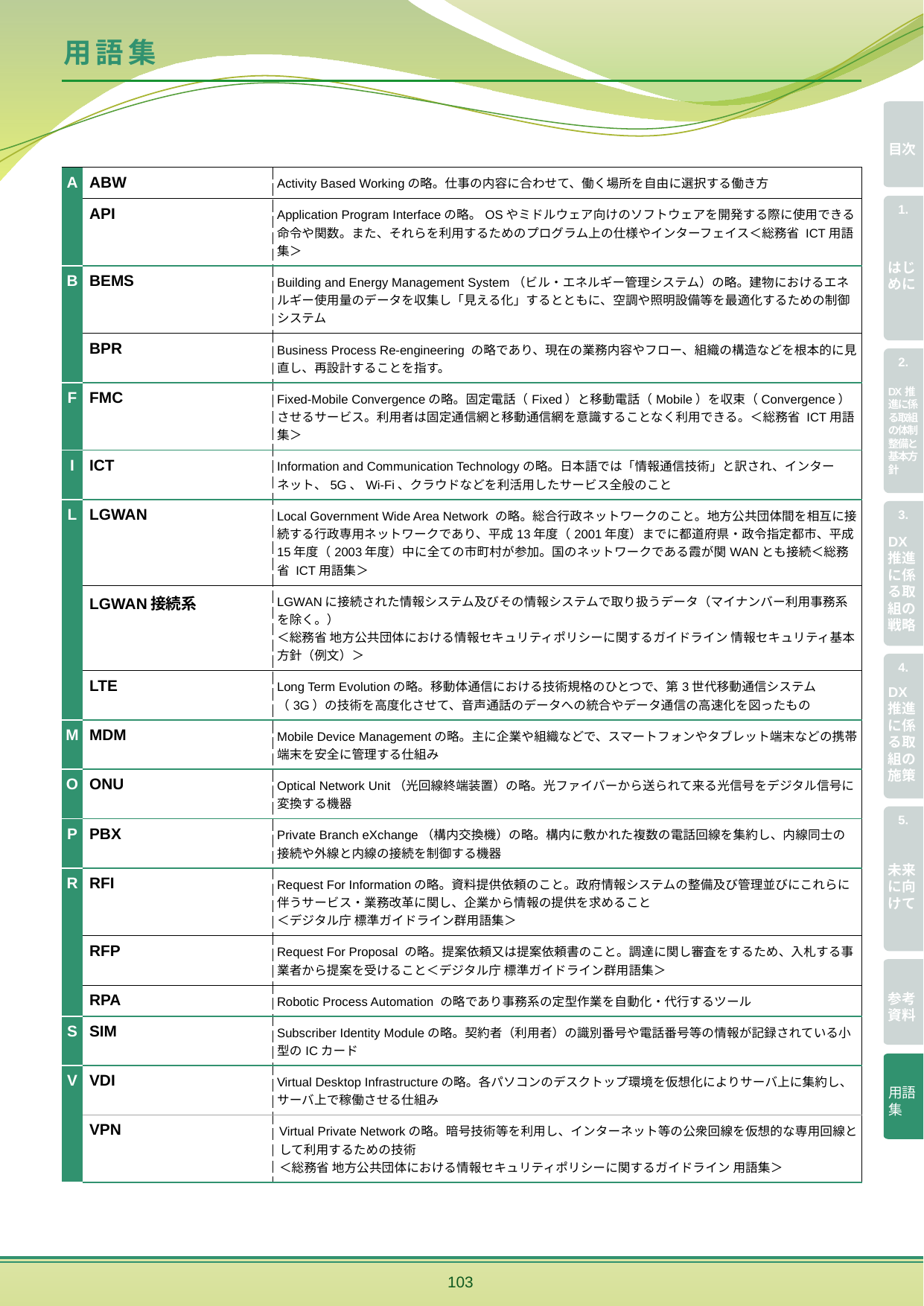

# 用語集
| A | ABW | Activity Based Workingの略。仕事の内容に合わせて、働く場所を自由に選択する働き方 |
| --- | --- | --- |
|  | API | Application Program Interfaceの略。OSやミドルウェア向けのソフトウェアを開発する際に使用できる命令や関数。また、それらを利用するためのプログラム上の仕様やインターフェイス＜総務省 ICT用語集＞ |
| B | BEMS | Building and Energy Management System（ビル・エネルギー管理システム）の略。建物におけるエネルギー使用量のデータを収集し「見える化」するとともに、空調や照明設備等を最適化するための制御システム |
|  | BPR | Business Process Re-engineering の略であり、現在の業務内容やフロー、組織の構造などを根本的に見直し、再設計することを指す。 |
| F | FMC | Fixed-Mobile Convergenceの略。固定電話（Fixed）と移動電話（Mobile）を収束（Convergence）させるサービス。利用者は固定通信網と移動通信網を意識することなく利用できる。＜総務省 ICT用語集＞ |
| I | ICT | Information and Communication Technologyの略。日本語では「情報通信技術」と訳され、インターネット、5G、Wi-Fi、クラウドなどを利活用したサービス全般のこと |
| L | LGWAN | Local Government Wide Area Network の略。総合行政ネットワークのこと。地方公共団体間を相互に接続する行政専用ネットワークであり、平成13年度（2001年度）までに都道府県・政令指定都市、平成15年度（2003年度）中に全ての市町村が参加。国のネットワークである霞が関WANとも接続＜総務省 ICT用語集＞ |
|  | LGWAN接続系 | LGWANに接続された情報システム及びその情報システムで取り扱うデータ（マイナンバー利用事務系を除く。） ＜総務省 地方公共団体における情報セキュリティポリシーに関するガイドライン 情報セキュリティ基本方針（例文）＞ |
|  | LTE | Long Term Evolutionの略。移動体通信における技術規格のひとつで、第3世代移動通信システム（3G）の技術を高度化させて、音声通話のデータへの統合やデータ通信の高速化を図ったもの |
| M | MDM | Mobile Device Managementの略。主に企業や組織などで、スマートフォンやタブレット端末などの携帯端末を安全に管理する仕組み |
| O | ONU | Optical Network Unit（光回線終端装置）の略。光ファイバーから送られて来る光信号をデジタル信号に変換する機器 |
| P | PBX | Private Branch eXchange（構内交換機）の略。構内に敷かれた複数の電話回線を集約し、内線同士の接続や外線と内線の接続を制御する機器 |
| R | RFI | Request For Informationの略。資料提供依頼のこと。政府情報システムの整備及び管理並びにこれらに伴うサービス・業務改革に関し、企業から情報の提供を求めること ＜デジタル庁 標準ガイドライン群用語集＞ |
|  | RFP | Request For Proposal の略。提案依頼又は提案依頼書のこと。調達に関し審査をするため、入札する事業者から提案を受けること＜デジタル庁 標準ガイドライン群用語集＞ |
|  | RPA | Robotic Process Automation の略であり事務系の定型作業を自動化・代行するツール |
| S | SIM | Subscriber Identity Moduleの略。契約者（利用者）の識別番号や電話番号等の情報が記録されている小型のICカード |
| V | VDI | Virtual Desktop Infrastructureの略。各パソコンのデスクトップ環境を仮想化によりサーバ上に集約し、サーバ上で稼働させる仕組み |
|  | VPN | Virtual Private Networkの略。暗号技術等を利用し、インターネット等の公衆回線を仮想的な専用回線として利用するための技術 ＜総務省 地方公共団体における情報セキュリティポリシーに関するガイドライン 用語集＞ |
103